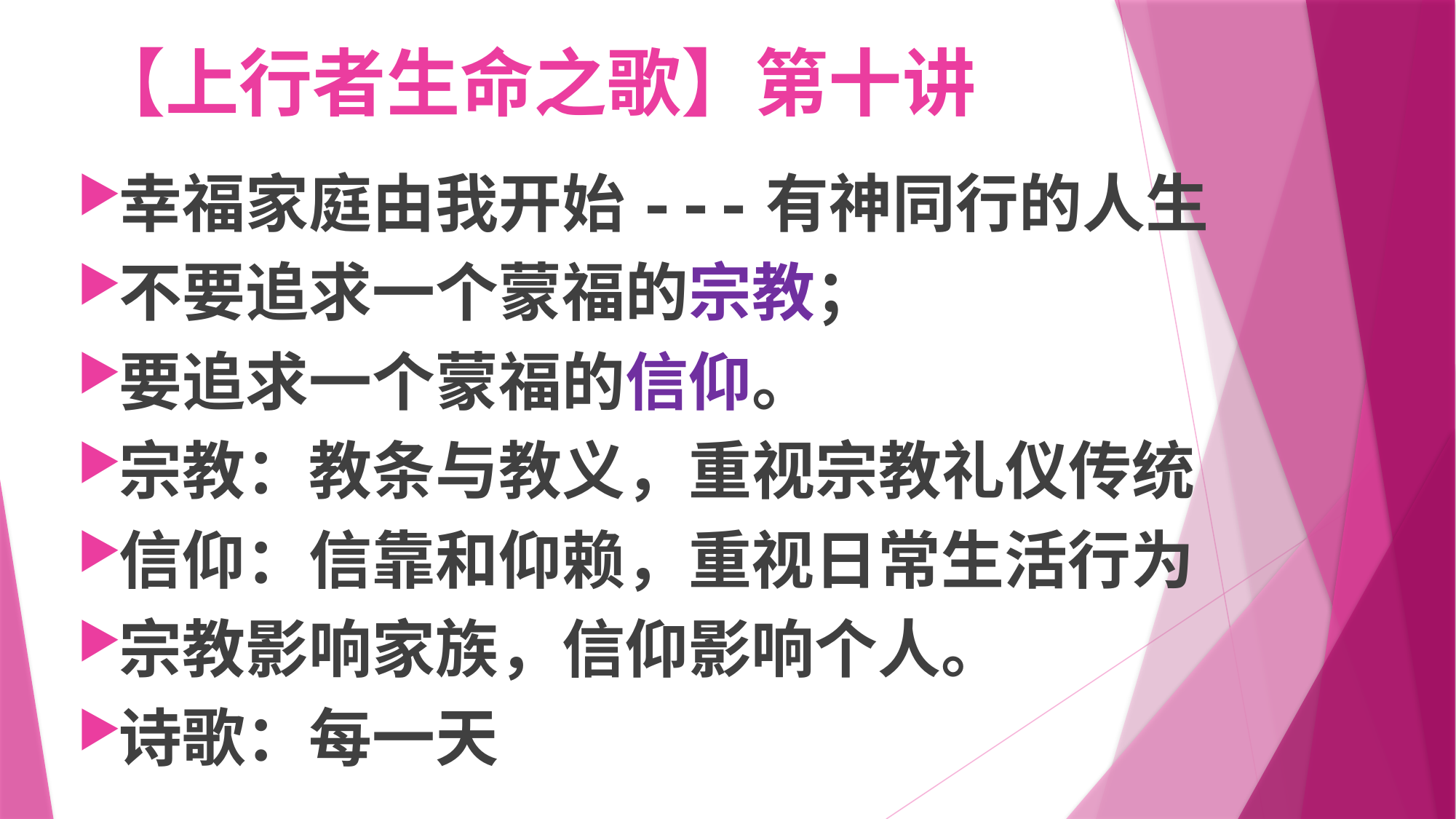

# 【上行者生命之歌】第十讲
幸福家庭由我开始---有神同行的人生
不要追求一个蒙福的宗教；
要追求一个蒙福的信仰。
宗教：教条与教义，重视宗教礼仪传统
信仰：信靠和仰赖，重视日常生活行为
宗教影响家族，信仰影响个人。
诗歌：每一天